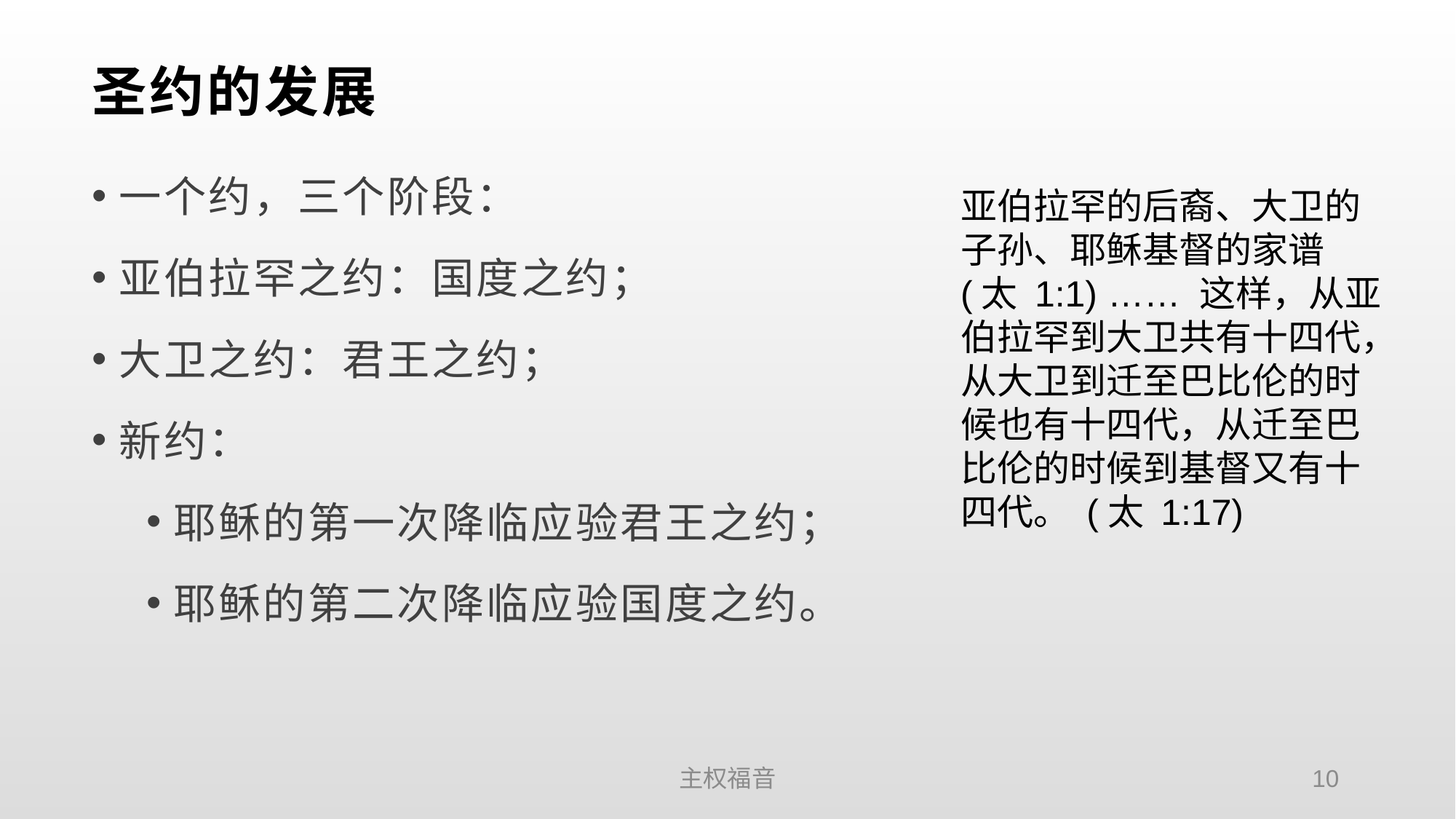

# 圣约的发展
一个约，三个阶段：
亚伯拉罕之约：国度之约；
大卫之约：君王之约；
新约：
耶稣的第一次降临应验君王之约；
耶稣的第二次降临应验国度之约。
亚伯拉罕的后裔、大卫的子孙、耶稣基督的家谱 (太 1:1) …… 这样，从亚伯拉罕到大卫共有十四代，从大卫到迁至巴比伦的时候也有十四代，从迁至巴比伦的时候到基督又有十四代。 (太 1:17)
主权福音
10